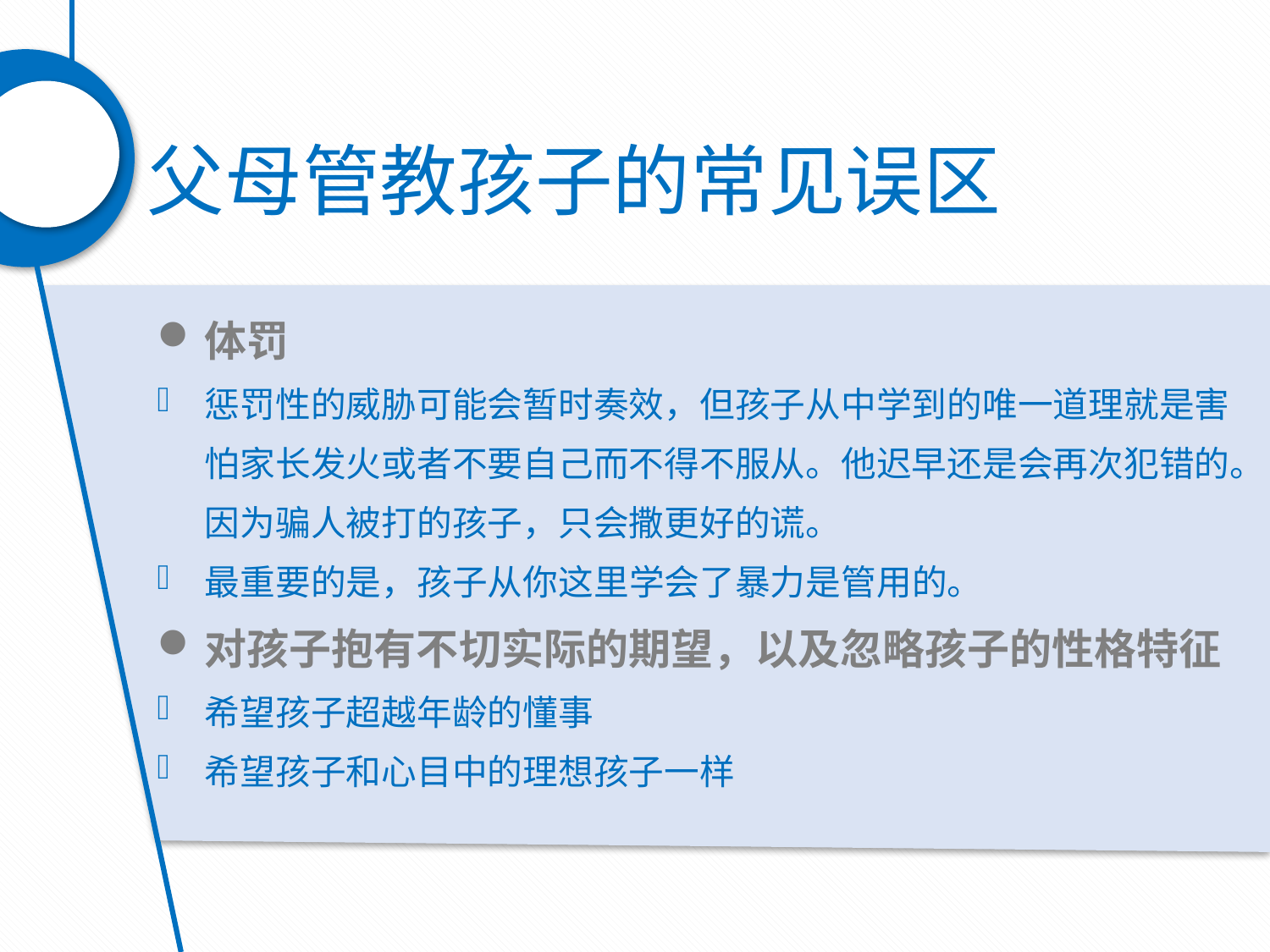

父母管教孩子的常见误区

体罚
惩罚性的威胁可能会暂时奏效，但孩子从中学到的唯一道理就是害怕家长发火或者不要自己而不得不服从。他迟早还是会再次犯错的。因为骗人被打的孩子，只会撒更好的谎。
最重要的是，孩子从你这里学会了暴力是管用的。
对孩子抱有不切实际的期望，以及忽略孩子的性格特征
希望孩子超越年龄的懂事
希望孩子和心目中的理想孩子一样